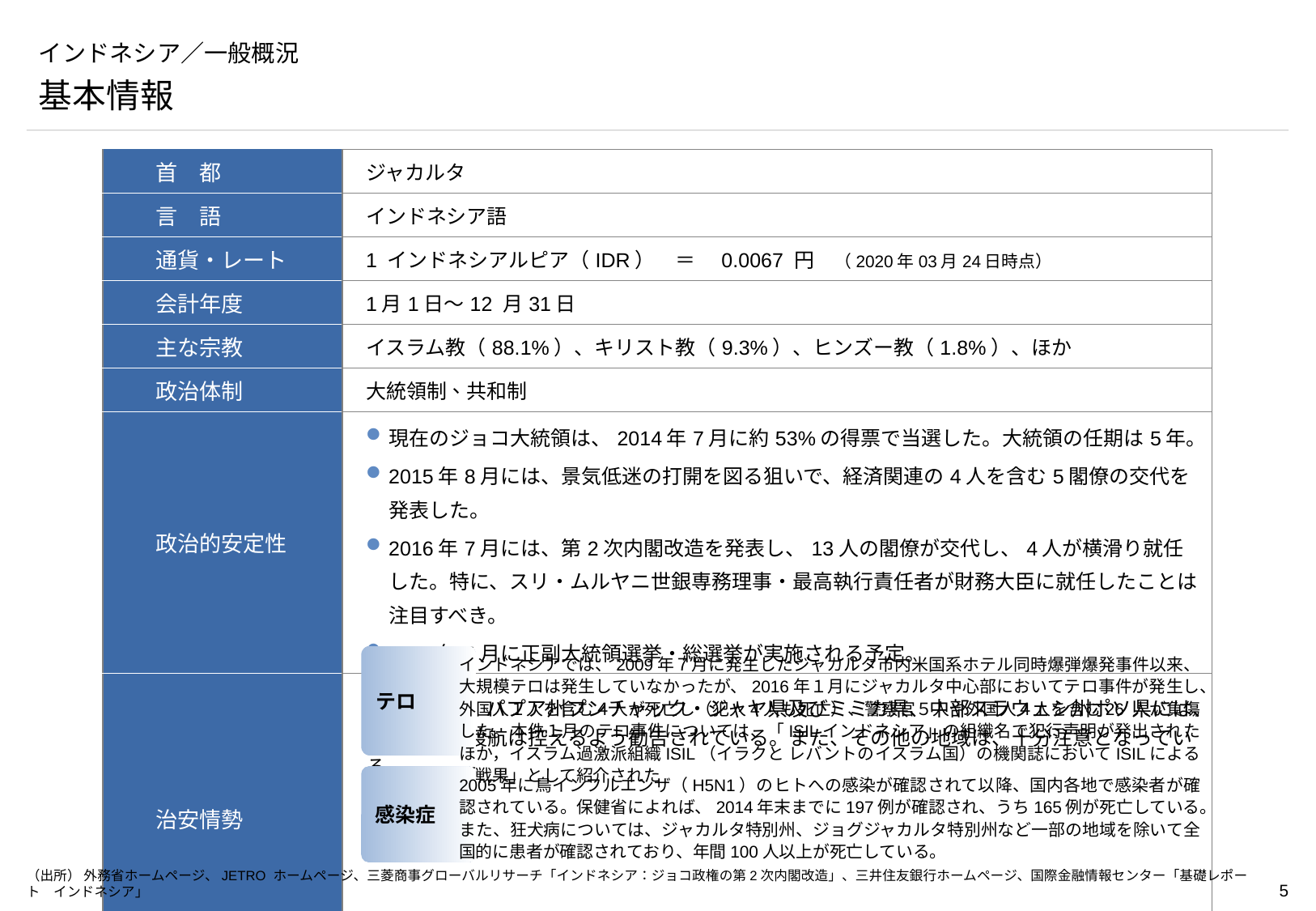

# インドネシア／一般概況
基本情報
| 首　都 | ジャカルタ |
| --- | --- |
| 言　語 | インドネシア語 |
| 通貨・レート | 1 インドネシアルピア（IDR）　＝　0.0067 円　（2020年03月24日時点） |
| 会計年度 | 1月1日～12 月31日 |
| 主な宗教 | イスラム教（88.1%）、キリスト教（9.3%）、ヒンズー教（1.8%）、ほか |
| 政治体制 | 大統領制、共和制 |
| 政治的安定性 | 現在のジョコ大統領は、2014年7月に約53%の得票で当選した。大統領の任期は5年。 2015年8月には、景気低迷の打開を図る狙いで、経済関連の4人を含む5閣僚の交代を発表した。 2016年7月には、第2次内閣改造を発表し、13人の閣僚が交代し、4人が横滑り就任した。特に、スリ・ムルヤニ世銀専務理事・最高執行責任者が財務大臣に就任したことは注目すべき。 2019年4月に正副大統領選挙・総選挙が実施される予定。 |
| 治安情勢 | 外務省より、パプア州プンチャック・ジャヤ県及びミミカ県、中部スラウェシ州ポソ県には、不要不急の渡航は控えるよう勧告されている。また、その他の地域は、十分注意となっている。 |
インドネシアでは、2009年７月に発生したジャカルタ市内米国系ホテル同時爆弾爆発事件以来、大規模テロは発生していなかったが、2016年１月にジャカルタ中心部においてテロ事件が発生し、外国人１人を含む４人が死亡し（犯人4人も死亡）、警察官５人や外国人４人を含む26 人が負傷した。本件１月のテロ事件については、「ISILインドネシア」の組織名で犯行声明が発出されたほか，イスラム過激派組織ISIL（イラクと レバントのイスラム国）の機関誌においてISILによる「戦果」として紹介された
テロ
感染症
2005年に鳥インフルエンザ（H5N1）のヒトへの感染が確認されて以降、国内各地で感染者が確認されている。保健省によれば、2014年末までに197例が確認され、うち165例が死亡している。また、狂犬病については、ジャカルタ特別州、ジョグジャカルタ特別州など一部の地域を除いて全国的に患者が確認されており、年間100人以上が死亡している。
（出所） 外務省ホームページ、JETRO ホームページ、三菱商事グローバルリサーチ「インドネシア：ジョコ政権の第2次内閣改造」、三井住友銀行ホームページ、国際金融情報センター「基礎レポート　インドネシア」